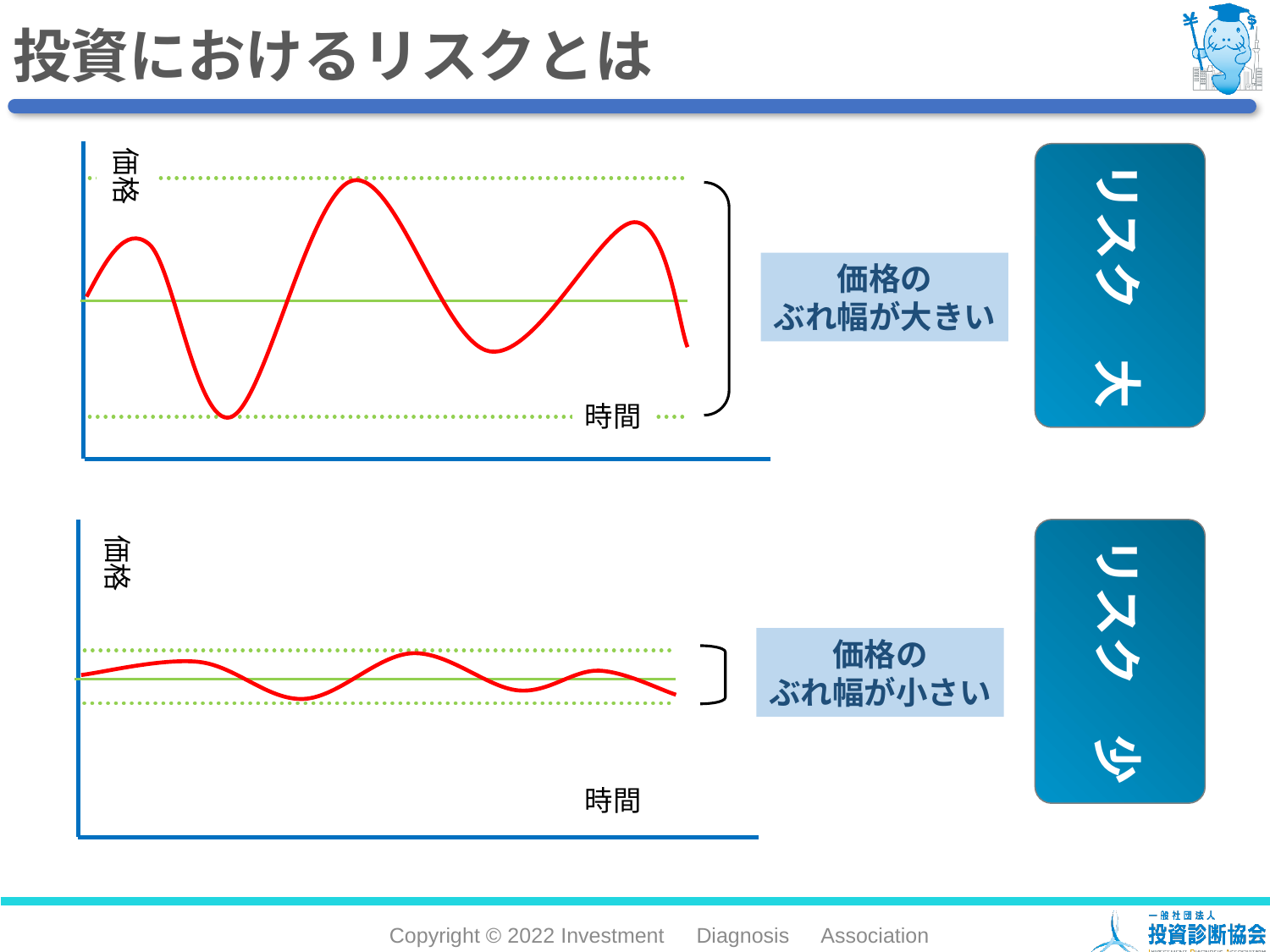

投資におけるリスクとは
価格

リスク　大

価格の
ぶれ幅が大きい
時間

リスク　少
価格
価格の
ぶれ幅が小さい

時間